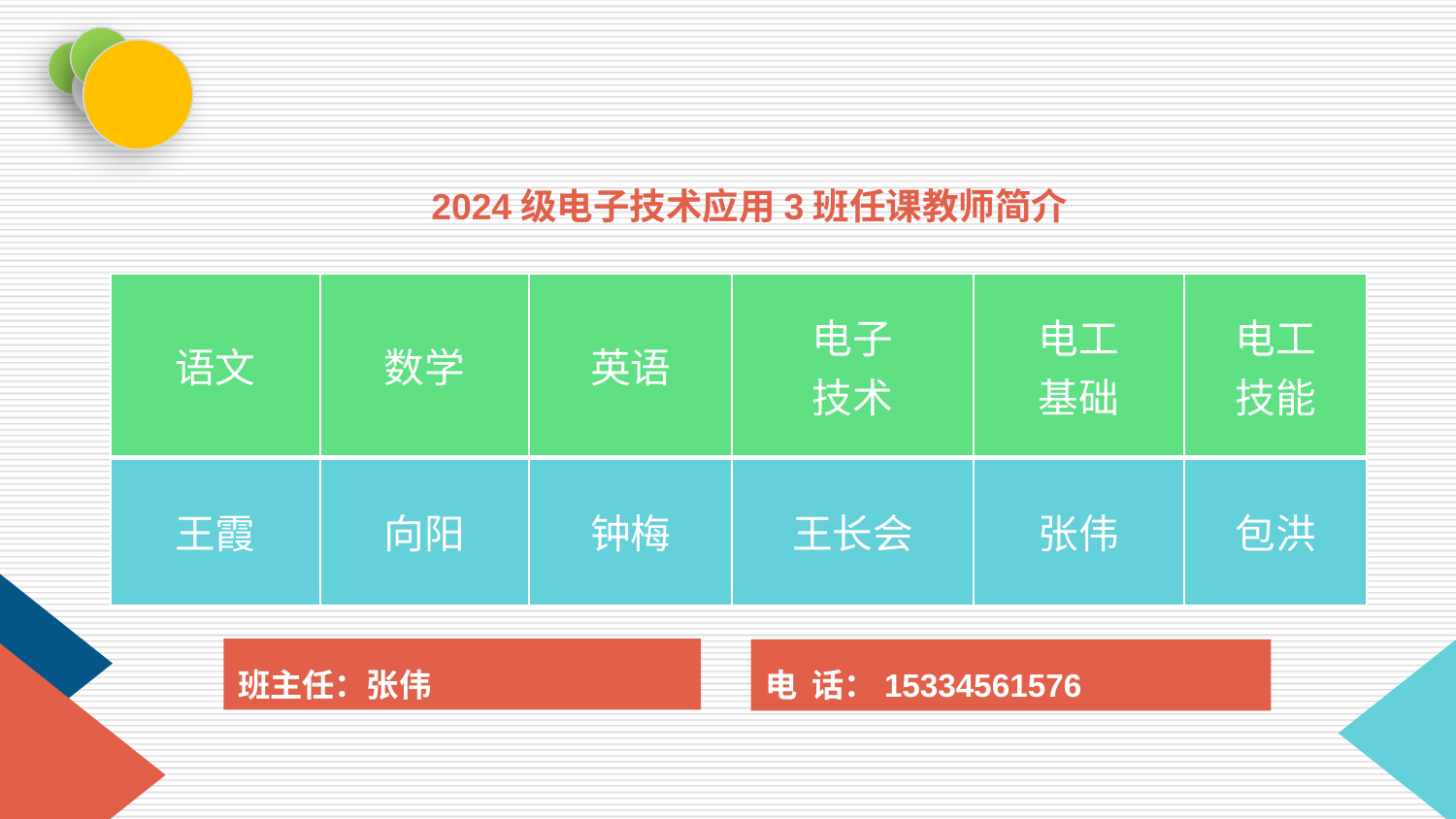

2024级电子技术应用3班任课教师简介
| 语文 | 数学 | 英语 | 电子 技术 | 电工 基础 | 电工 技能 |
| --- | --- | --- | --- | --- | --- |
| 王霞 | 向阳 | 钟梅 | 王长会 | 张伟 | 包洪 |

班主任：张伟
电  话：15334561576